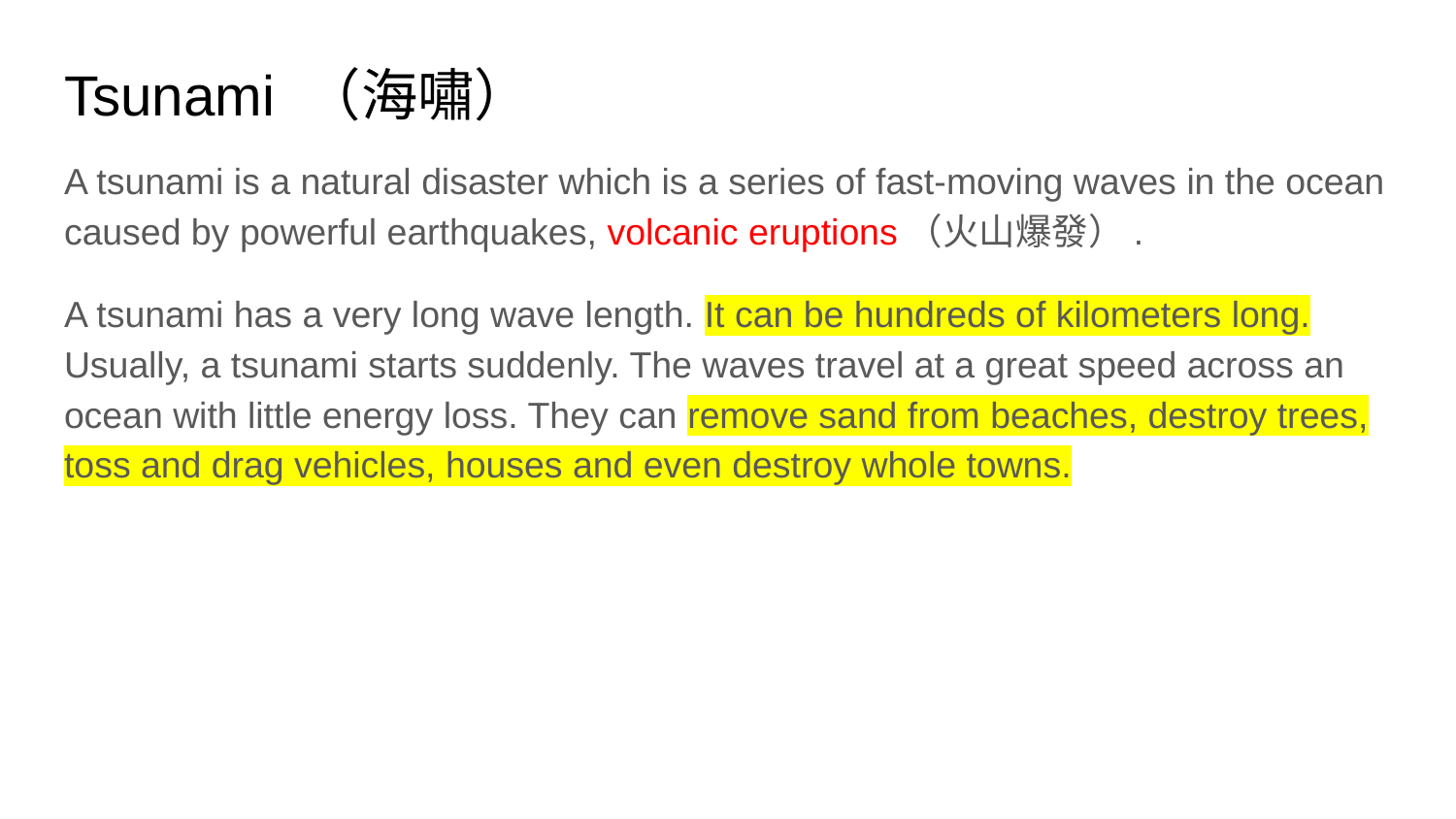

# Tsunami （海嘯）
A tsunami is a natural disaster which is a series of fast-moving waves in the ocean caused by powerful earthquakes, volcanic eruptions（火山爆發）.
A tsunami has a very long wave length. It can be hundreds of kilometers long. Usually, a tsunami starts suddenly. The waves travel at a great speed across an ocean with little energy loss. They can remove sand from beaches, destroy trees, toss and drag vehicles, houses and even destroy whole towns.